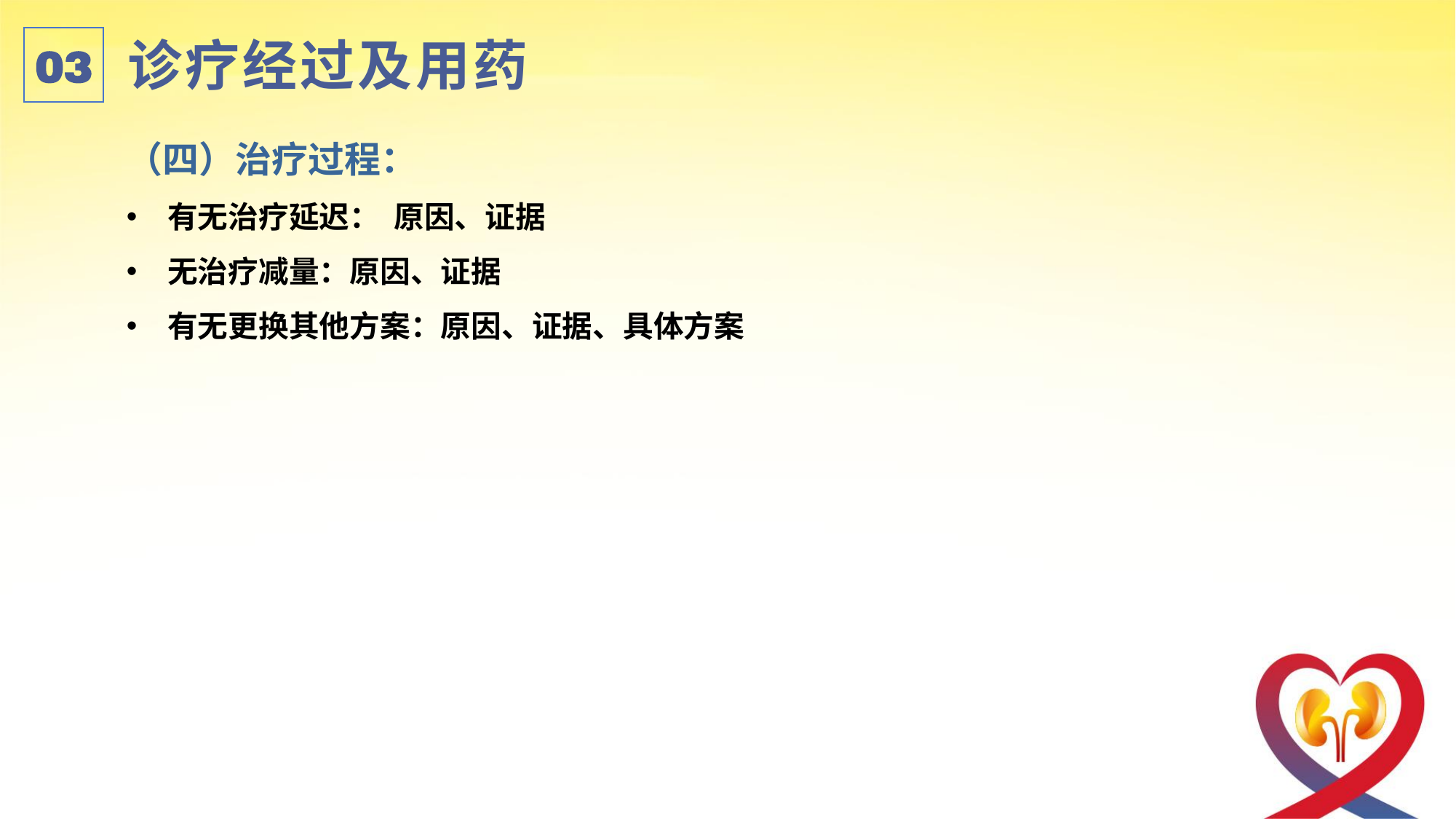

诊疗经过及用药
03
（四）治疗过程：
有无治疗延迟：  原因、证据
无治疗减量：原因、证据
有无更换其他方案：原因、证据、具体方案